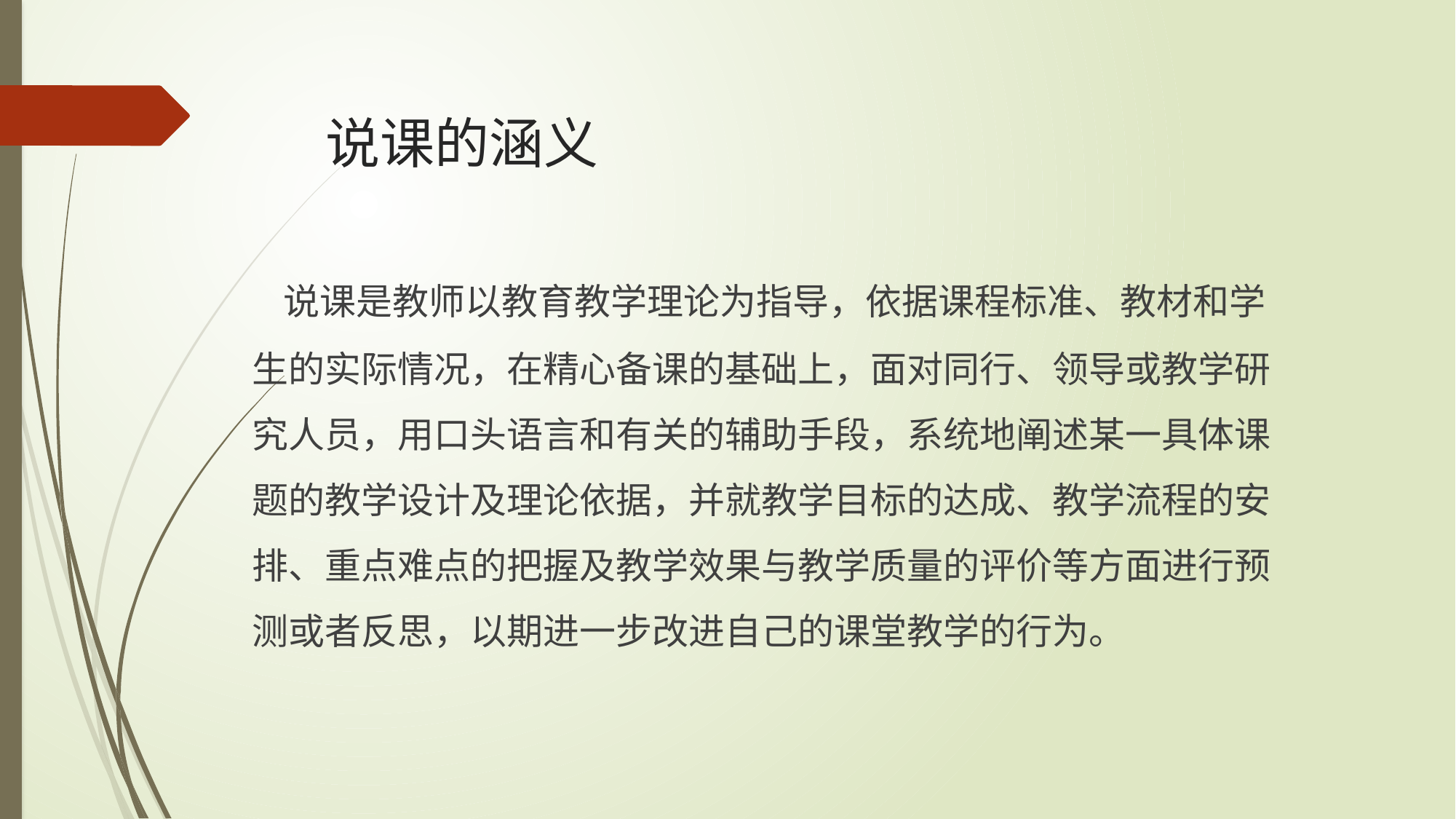

# 说课的涵义
      说课是教师以教育教学理论为指导，依据课程标准、教材和学生的实际情况，在精心备课的基础上，面对同行、领导或教学研究人员，用口头语言和有关的辅助手段，系统地阐述某一具体课题的教学设计及理论依据，并就教学目标的达成、教学流程的安排、重点难点的把握及教学效果与教学质量的评价等方面进行预测或者反思，以期进一步改进自己的课堂教学的行为。